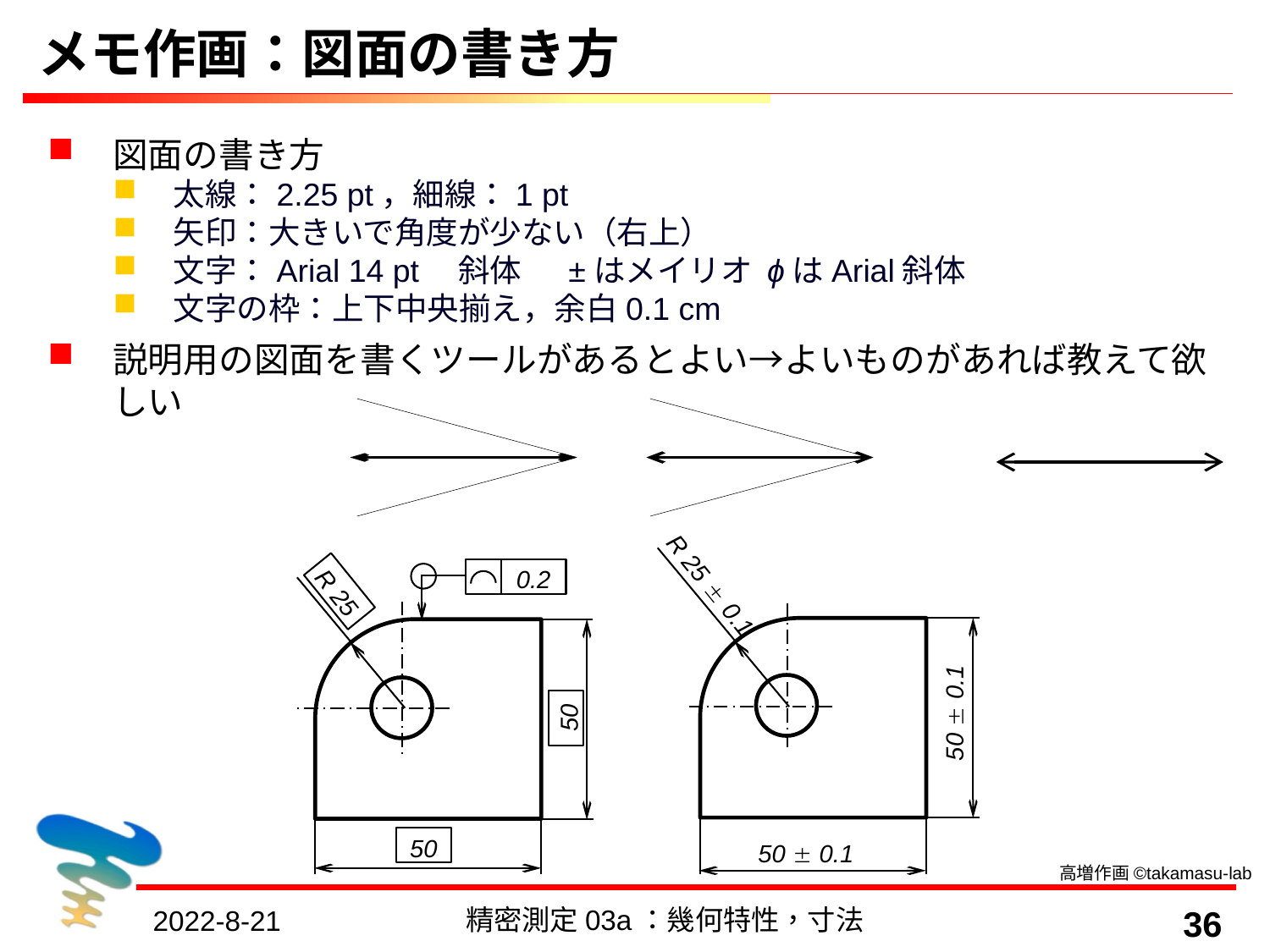

# メモ作画：図面の書き方
図面の書き方
太線：2.25 pt，細線：1 pt
矢印：大きいで角度が少ない（右上）
文字：Arial 14 pt　斜体　 ±はメイリオ ϕはArial斜体
文字の枠：上下中央揃え，余白0.1 cm
説明用の図面を書くツールがあるとよい→よいものがあれば教えて欲しい

R 25 ± 0.1

50 ± 0.1
50 ± 0.1

0.2

R 25

50
50
高増作画©takamasu-lab
精密測定03a：幾何特性，寸法
36
2022-8-21